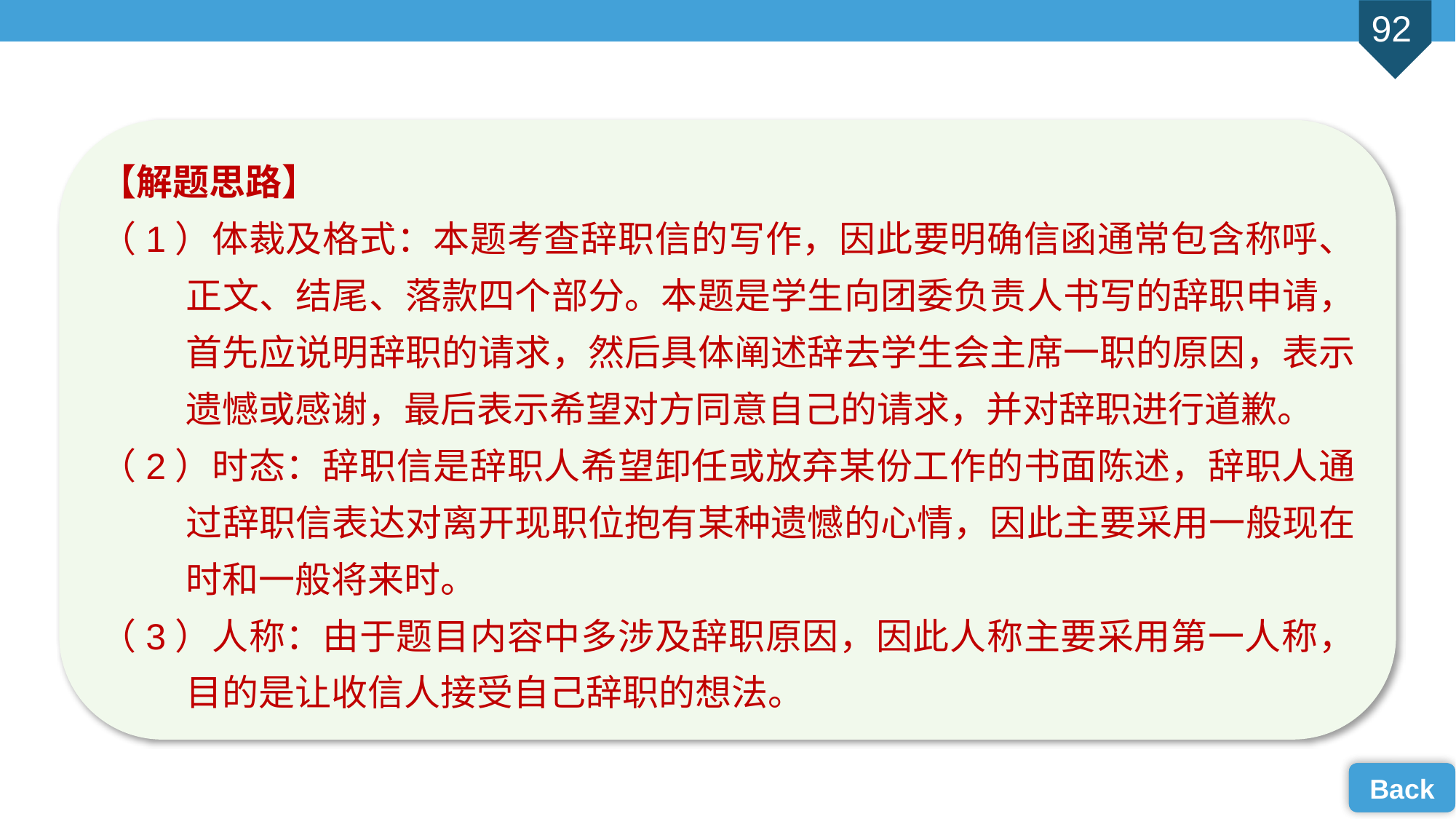

【解题思路】
（1）体裁及格式：本题考查辞职信的写作，因此要明确信函通常包含称呼、正文、结尾、落款四个部分。本题是学生向团委负责人书写的辞职申请，首先应说明辞职的请求，然后具体阐述辞去学生会主席一职的原因，表示遗憾或感谢，最后表示希望对方同意自己的请求，并对辞职进行道歉。
（2）时态：辞职信是辞职人希望卸任或放弃某份工作的书面陈述，辞职人通过辞职信表达对离开现职位抱有某种遗憾的心情，因此主要采用一般现在时和一般将来时。
（3）人称：由于题目内容中多涉及辞职原因，因此人称主要采用第一人称，目的是让收信人接受自己辞职的想法。
Back